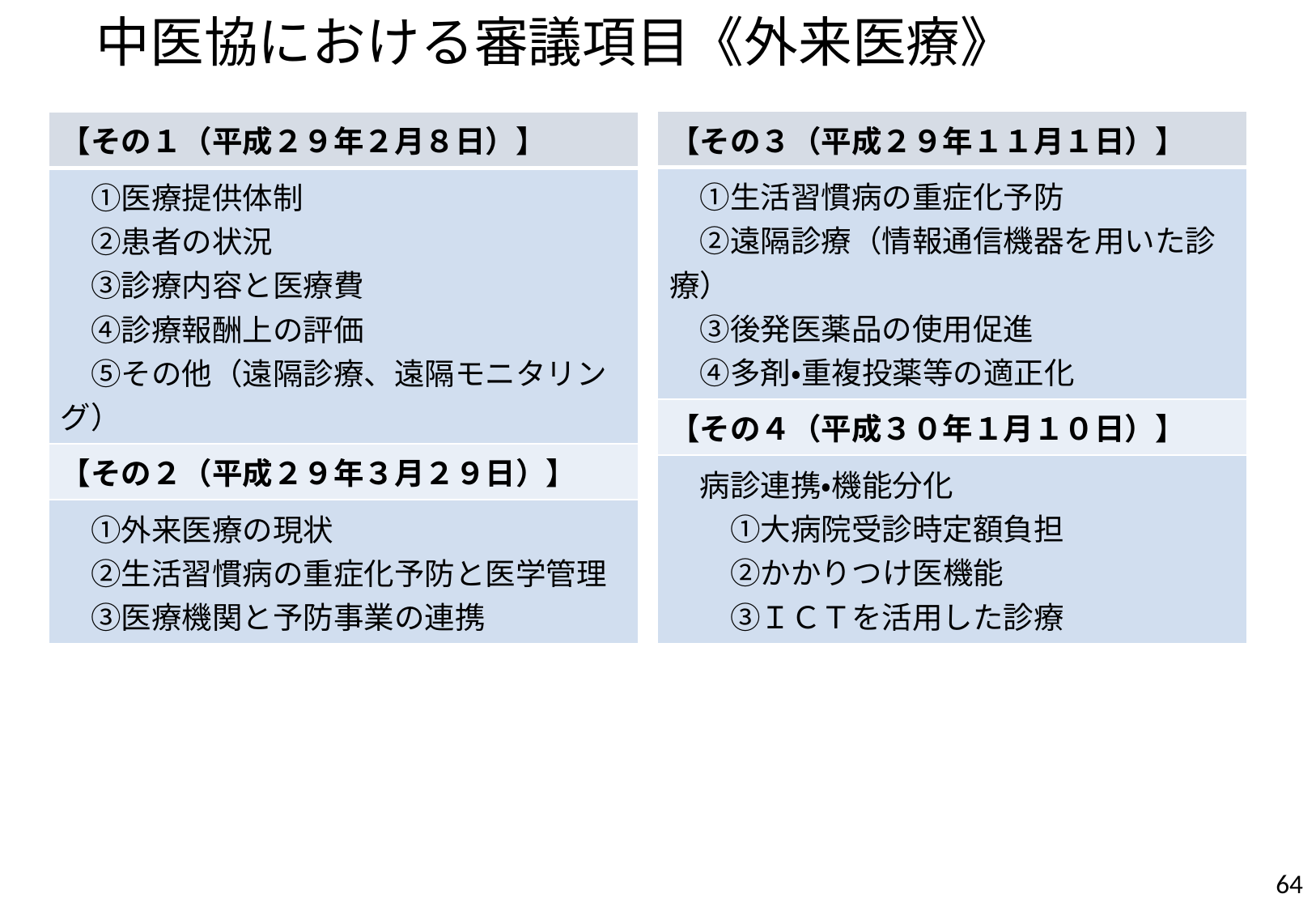

# 中医協における審議項目《外来医療》
| 【その３（平成２９年１１月１日）】 |
| --- |
| ①生活習慣病の重症化予防 　②遠隔診療（情報通信機器を用いた診療） 　③後発医薬品の使用促進 　④多剤・重複投薬等の適正化 |
| 【その４（平成３０年１月１０日）】 |
| 病診連携・機能分化 　　①大病院受診時定額負担 　　②かかりつけ医機能 　　③ＩＣＴを活用した診療 |
| 【その１（平成２９年２月８日）】 |
| --- |
| ①医療提供体制 　②患者の状況 　③診療内容と医療費 　④診療報酬上の評価 　⑤その他（遠隔診療、遠隔モニタリング） |
| 【その２（平成２９年３月２９日）】 |
| ①外来医療の現状 　②生活習慣病の重症化予防と医学管理 　③医療機関と予防事業の連携 |
64